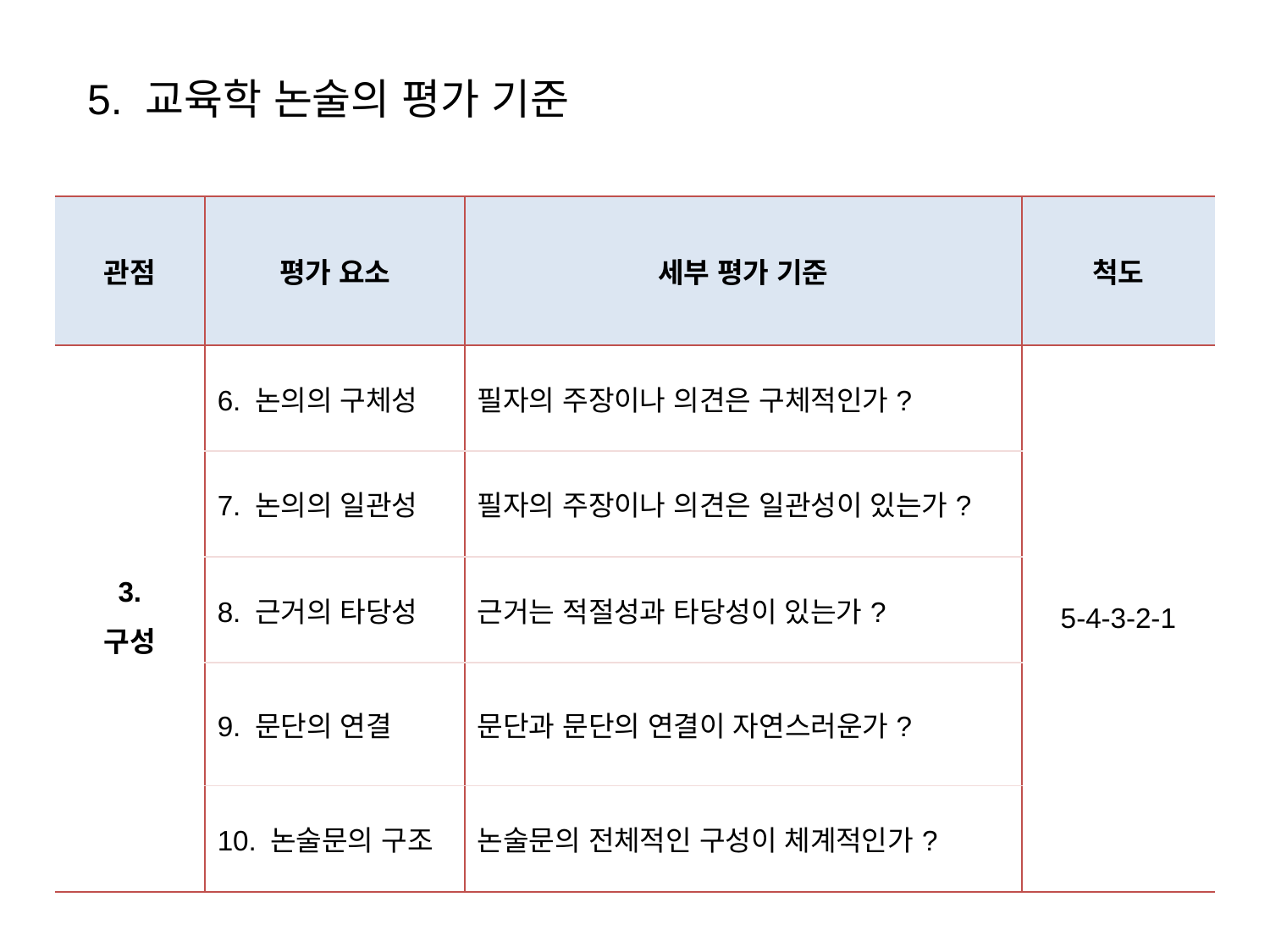

5. 교육학 논술의 평가 기준
| 관점 | 평가 요소 | 세부 평가 기준 | 척도 |
| --- | --- | --- | --- |
| 3. 구성 | 6. 논의의 구체성 | 필자의 주장이나 의견은 구체적인가? | 5-4-3-2-1 |
|  | 7. 논의의 일관성 | 필자의 주장이나 의견은 일관성이 있는가? |  |
|  | 8. 근거의 타당성 | 근거는 적절성과 타당성이 있는가? |  |
|  | 9. 문단의 연결 | 문단과 문단의 연결이 자연스러운가? |  |
|  | 10. 논술문의 구조 | 논술문의 전체적인 구성이 체계적인가? |  |